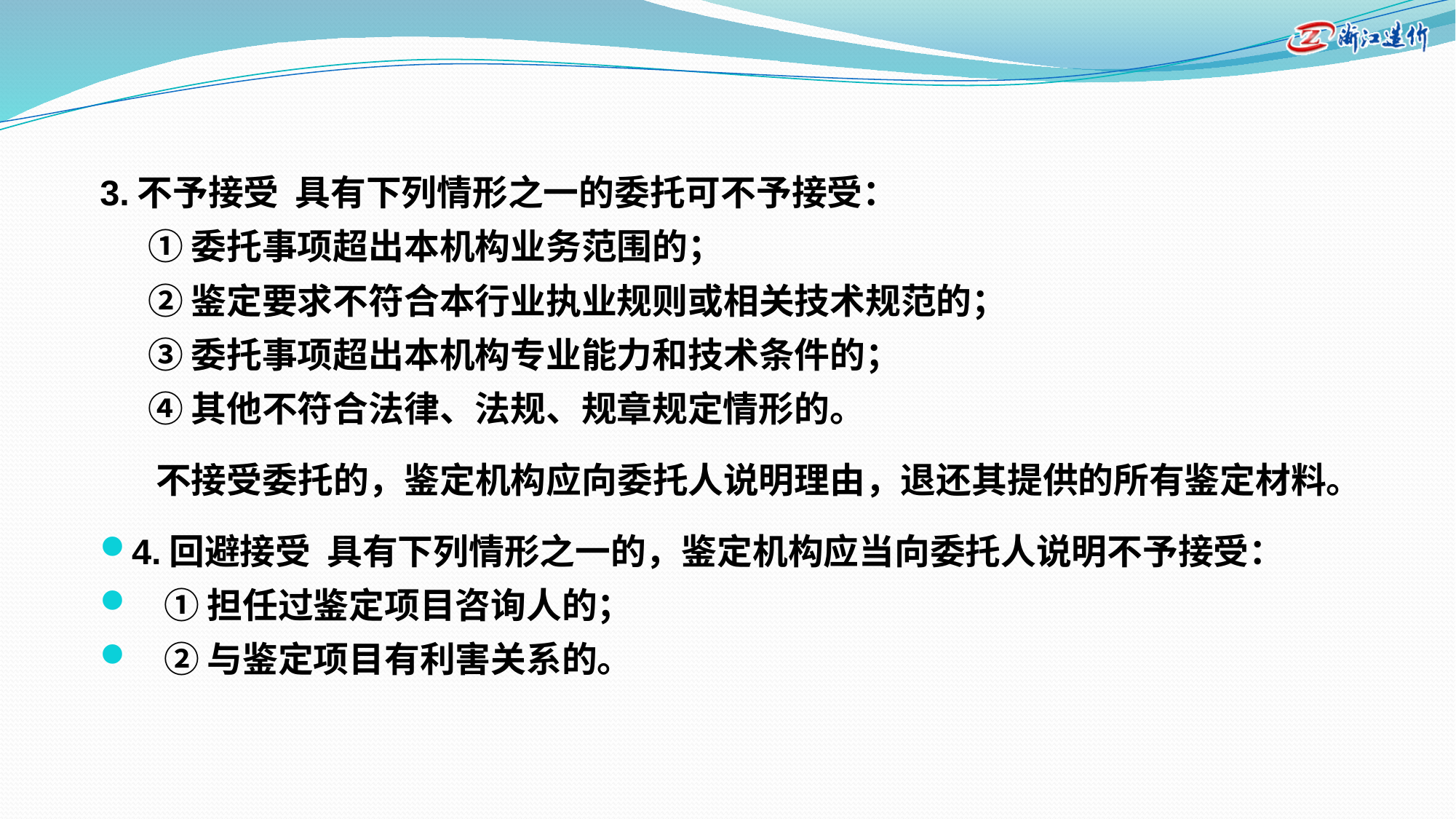

3.不予接受  具有下列情形之一的委托可不予接受：
      ①委托事项超出本机构业务范围的；
      ②鉴定要求不符合本行业执业规则或相关技术规范的；
      ③委托事项超出本机构专业能力和技术条件的；
      ④其他不符合法律、法规、规章规定情形的。
      不接受委托的，鉴定机构应向委托人说明理由，退还其提供的所有鉴定材料。
4.回避接受  具有下列情形之一的，鉴定机构应当向委托人说明不予接受：
    ①担任过鉴定项目咨询人的；
    ②与鉴定项目有利害关系的。